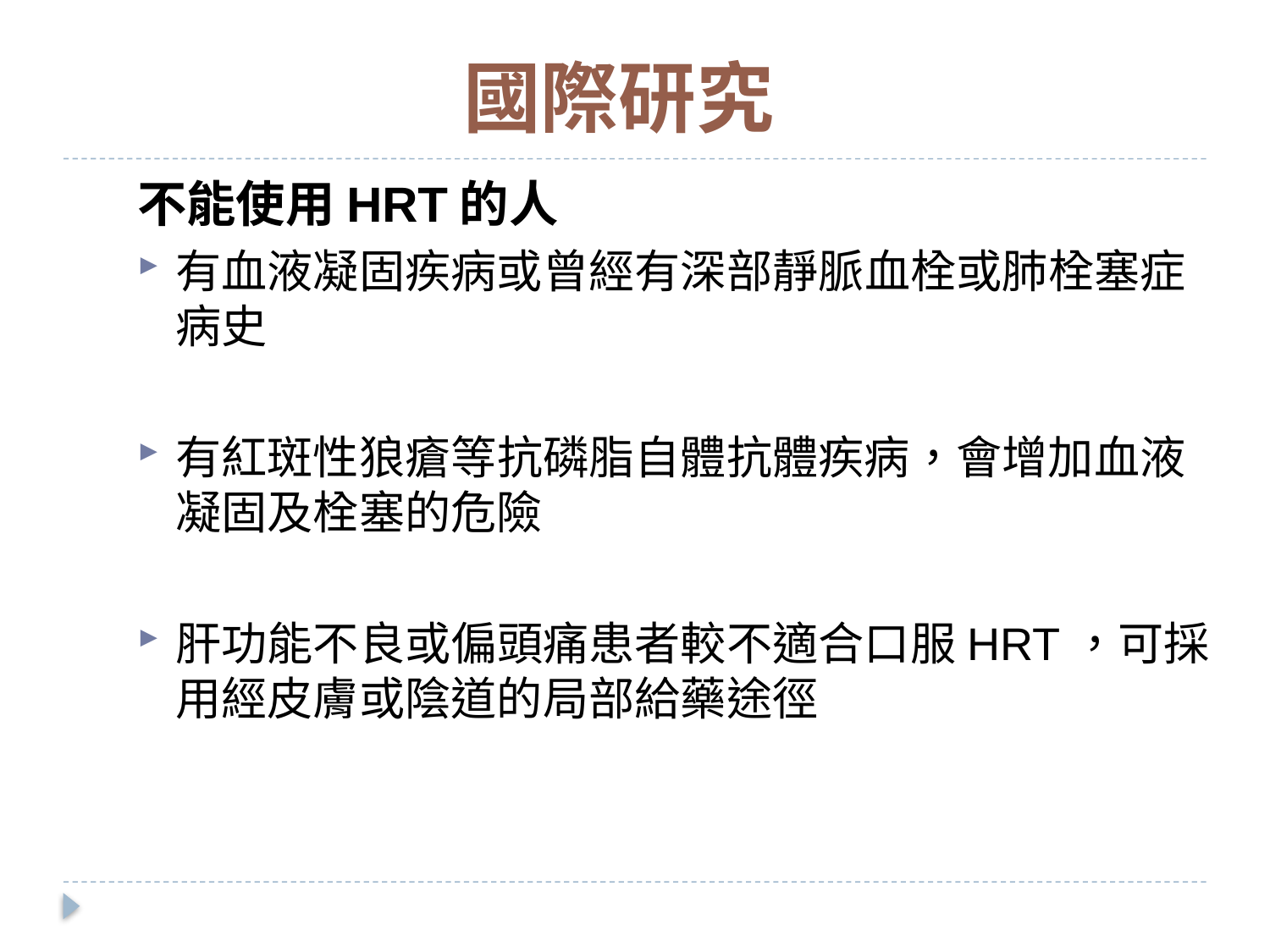

# 國際研究
不能使用HRT的人
有血液凝固疾病或曾經有深部靜脈血栓或肺栓塞症病史

有紅斑性狼瘡等抗磷脂自體抗體疾病，會增加血液凝固及栓塞的危險

肝功能不良或偏頭痛患者較不適合口服HRT，可採用經皮膚或陰道的局部給藥途徑